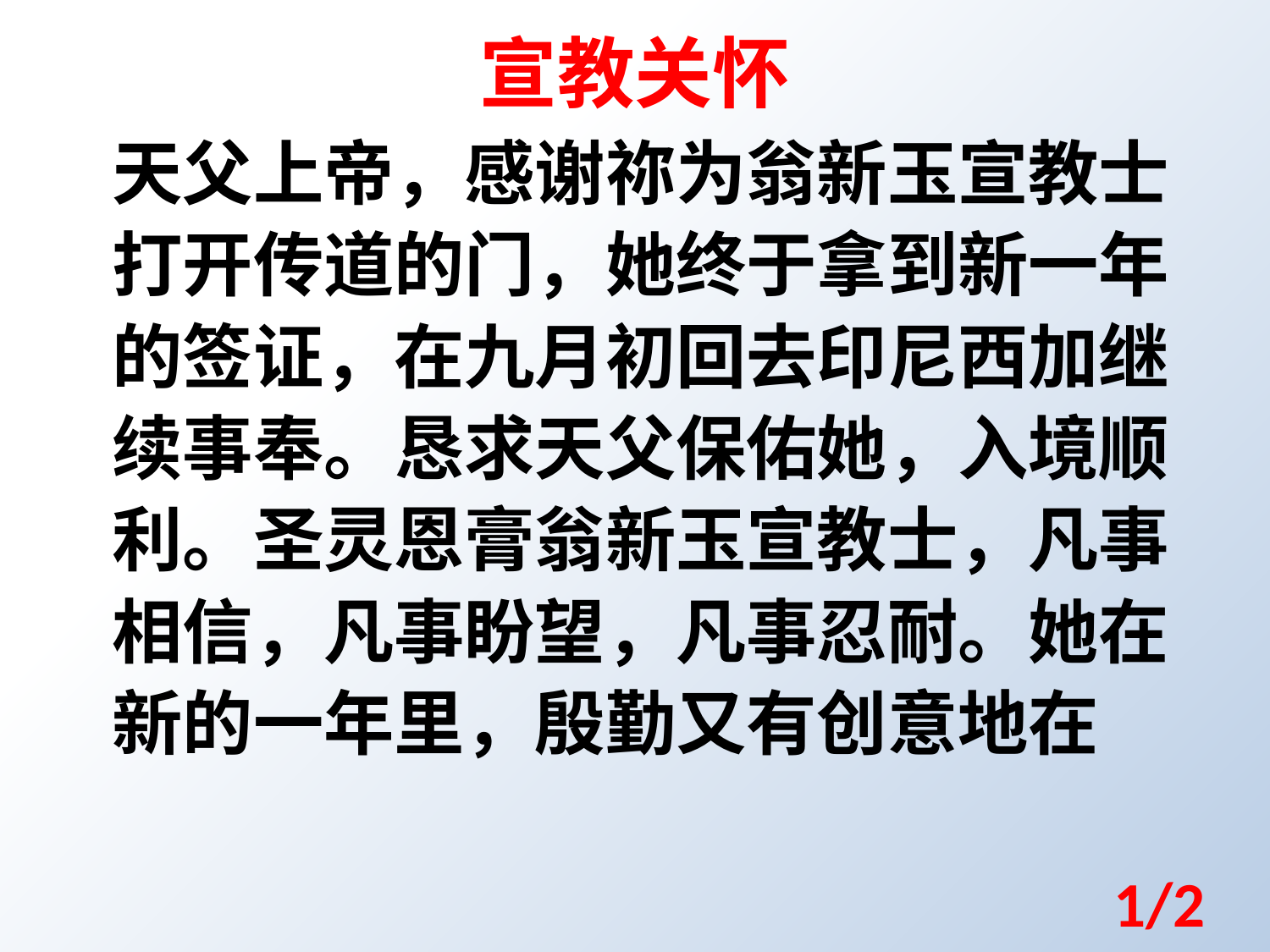

宣教关怀
天父上帝，感谢祢为翁新玉宣教士打开传道的门，她终于拿到新一年的签证，在九月初回去印尼西加继续事奉。恳求天父保佑她，入境顺利。圣灵恩膏翁新玉宣教士，凡事相信，凡事盼望，凡事忍耐。她在新的一年里，殷勤又有创意地在
1/2